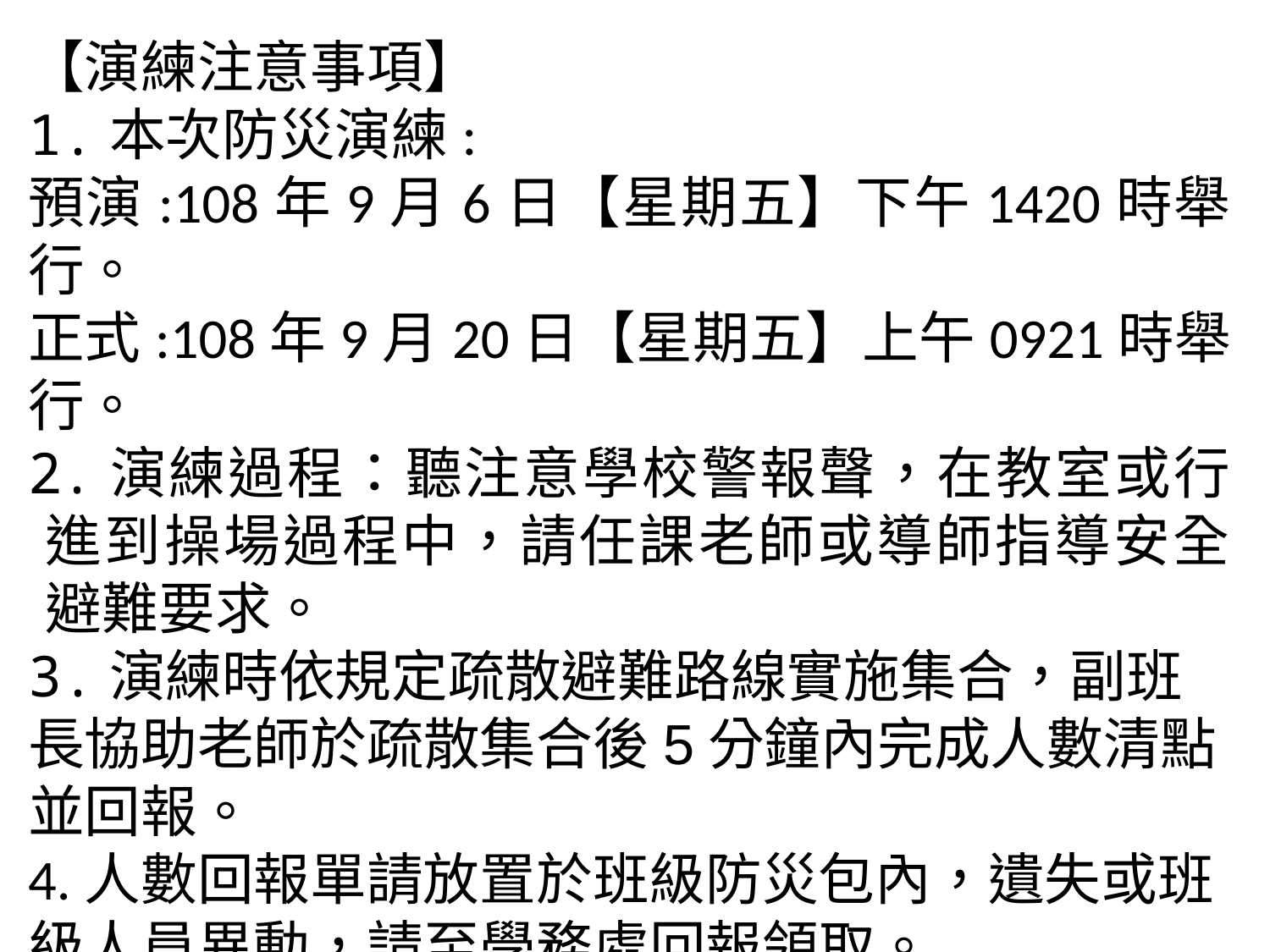

【演練注意事項】
1.本次防災演練:
預演:108年9月6日【星期五】下午1420時舉行。
正式:108年9月20日【星期五】上午0921時舉行。
2.演練過程：聽注意學校警報聲，在教室或行進到操場過程中，請任課老師或導師指導安全避難要求。
3.演練時依規定疏散避難路線實施集合，副班長協助老師於疏散集合後5分鐘內完成人數清點並回報。
4.人數回報單請放置於班級防災包內，遺失或班級人員異動，請至學務處回報領取。